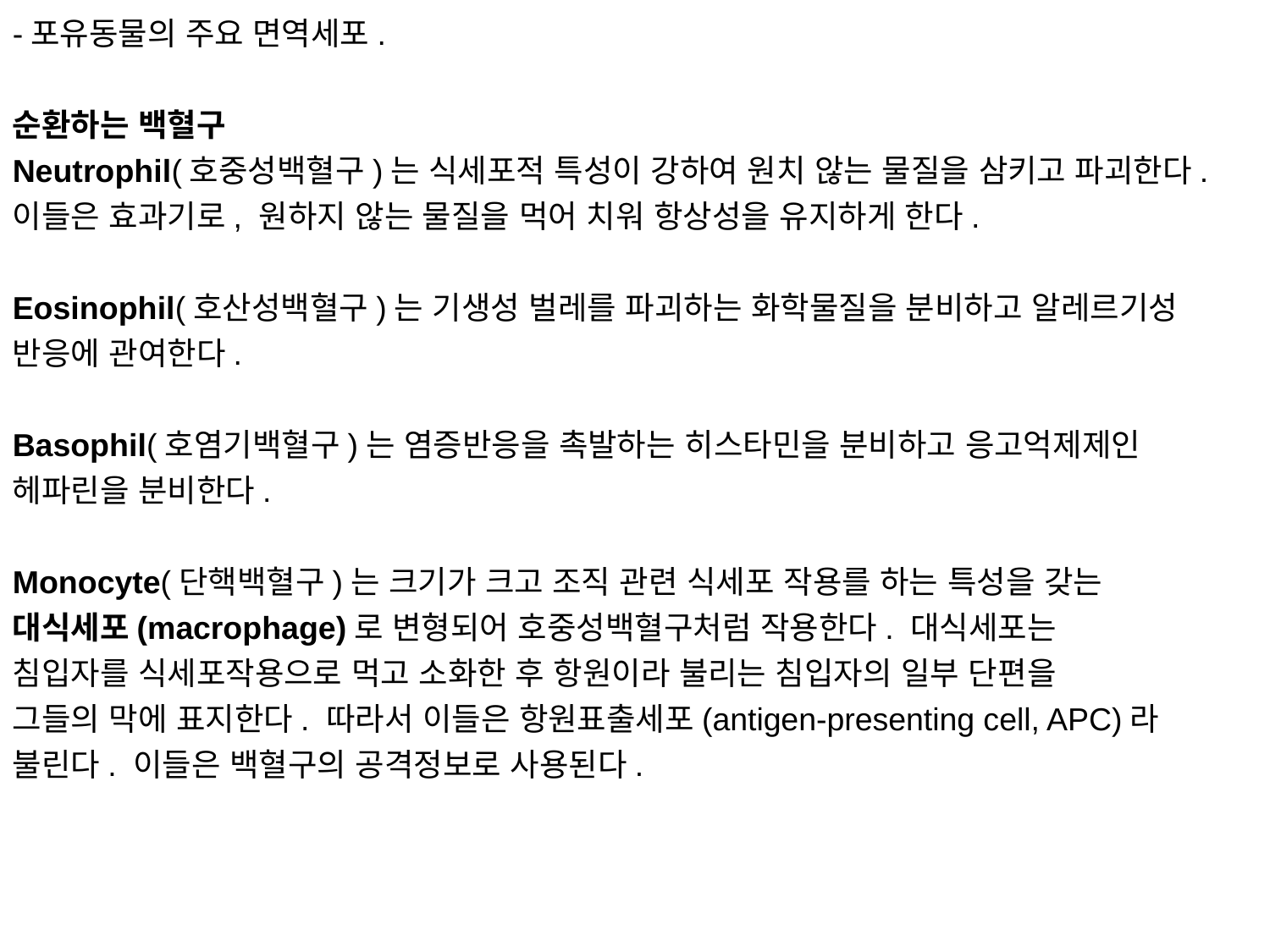

-포유동물의 주요 면역세포.

순환하는 백혈구
Neutrophil(호중성백혈구)는 식세포적 특성이 강하여 원치 않는 물질을 삼키고 파괴한다. 이들은 효과기로, 원하지 않는 물질을 먹어 치워 항상성을 유지하게 한다.

Eosinophil(호산성백혈구)는 기생성 벌레를 파괴하는 화학물질을 분비하고 알레르기성
반응에 관여한다.

Basophil(호염기백혈구)는 염증반응을 촉발하는 히스타민을 분비하고 응고억제제인
헤파린을 분비한다.

Monocyte(단핵백혈구)는 크기가 크고 조직 관련 식세포 작용를 하는 특성을 갖는
대식세포(macrophage)로 변형되어 호중성백혈구처럼 작용한다. 대식세포는
침입자를 식세포작용으로 먹고 소화한 후 항원이라 불리는 침입자의 일부 단편을
그들의 막에 표지한다. 따라서 이들은 항원표출세포(antigen-presenting cell, APC)라
불린다. 이들은 백혈구의 공격정보로 사용된다.